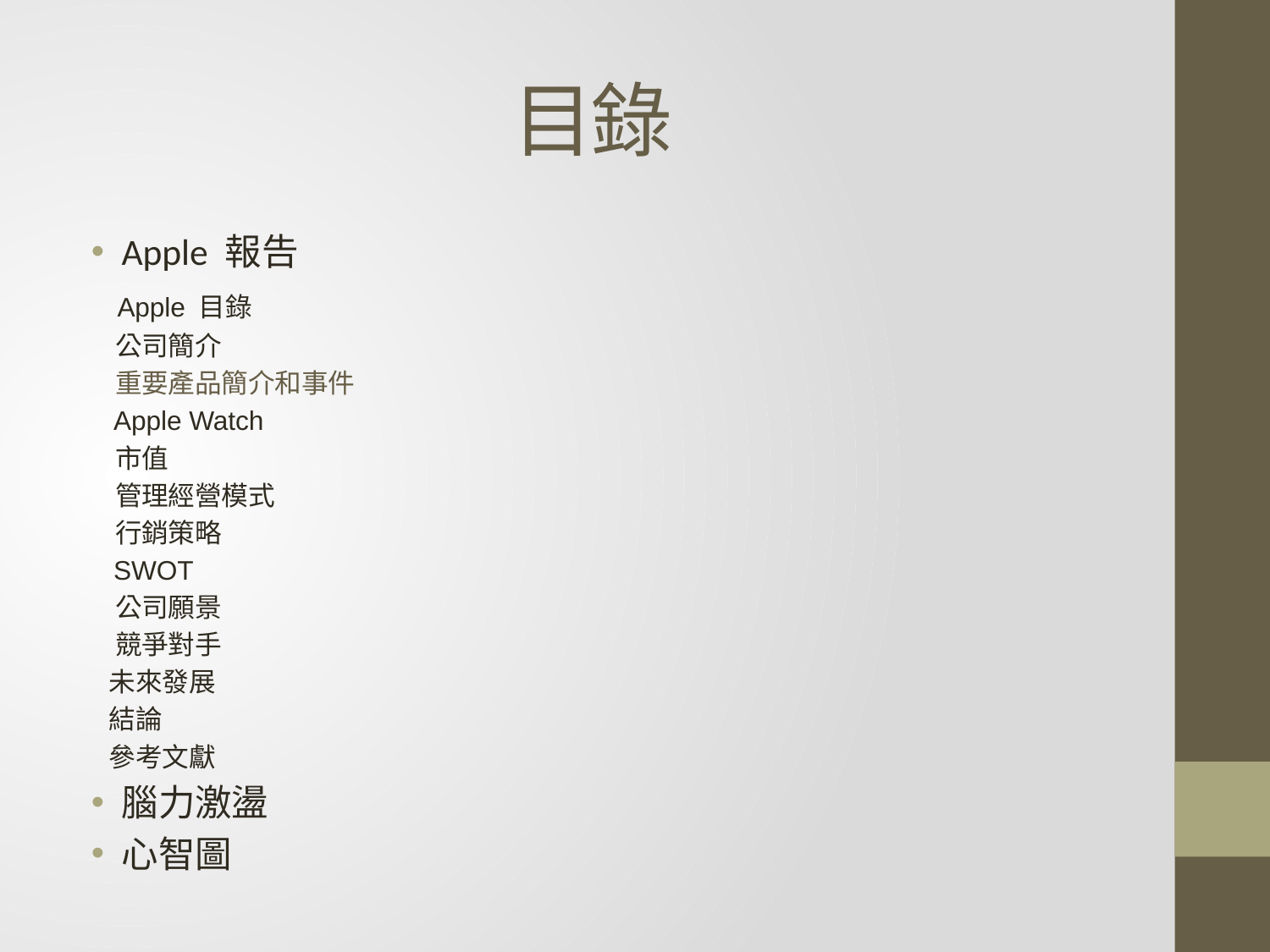

# 目錄
Apple 報告
    Apple 目錄
   公司簡介
   重要產品簡介和事件
   Apple Watch
   市值
   管理經營模式
   行銷策略
   SWOT
   公司願景
   競爭對手
  未來發展
  結論
  參考文獻
腦力激盪
心智圖